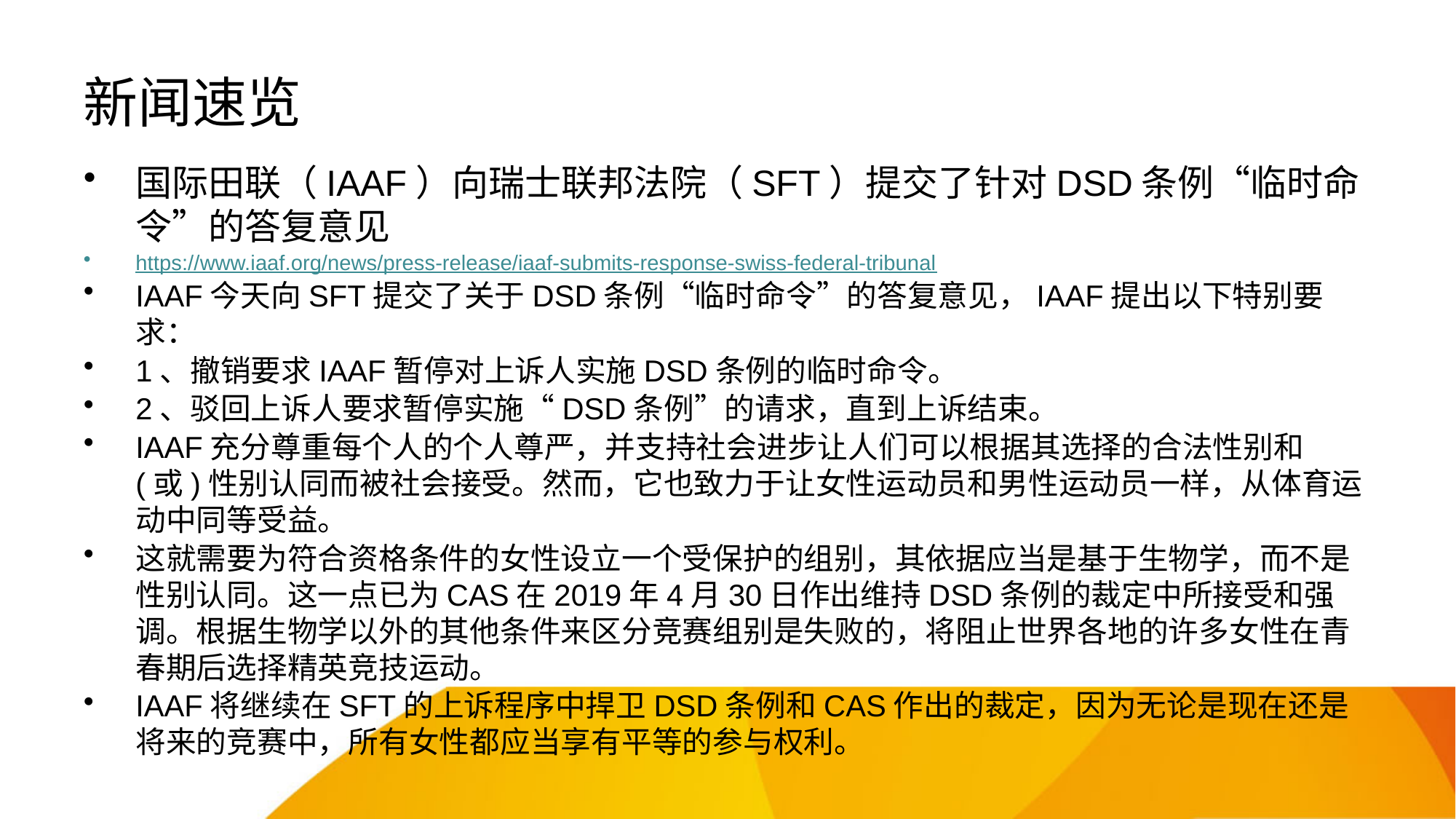

# 新闻速览
国际田联（IAAF）向瑞士联邦法院（SFT）提交了针对DSD条例“临时命令”的答复意见
https://www.iaaf.org/news/press-release/iaaf-submits-response-swiss-federal-tribunal
IAAF今天向SFT提交了关于DSD条例“临时命令”的答复意见，IAAF提出以下特别要求：
1、撤销要求IAAF暂停对上诉人实施DSD条例的临时命令。
2、驳回上诉人要求暂停实施“DSD条例”的请求，直到上诉结束。
IAAF充分尊重每个人的个人尊严，并支持社会进步让人们可以根据其选择的合法性别和(或)性别认同而被社会接受。然而，它也致力于让女性运动员和男性运动员一样，从体育运动中同等受益。
这就需要为符合资格条件的女性设立一个受保护的组别，其依据应当是基于生物学，而不是性别认同。这一点已为CAS在2019年4月30日作出维持DSD条例的裁定中所接受和强调。根据生物学以外的其他条件来区分竞赛组别是失败的，将阻止世界各地的许多女性在青春期后选择精英竞技运动。
IAAF将继续在SFT的上诉程序中捍卫DSD条例和CAS作出的裁定，因为无论是现在还是将来的竞赛中，所有女性都应当享有平等的参与权利。